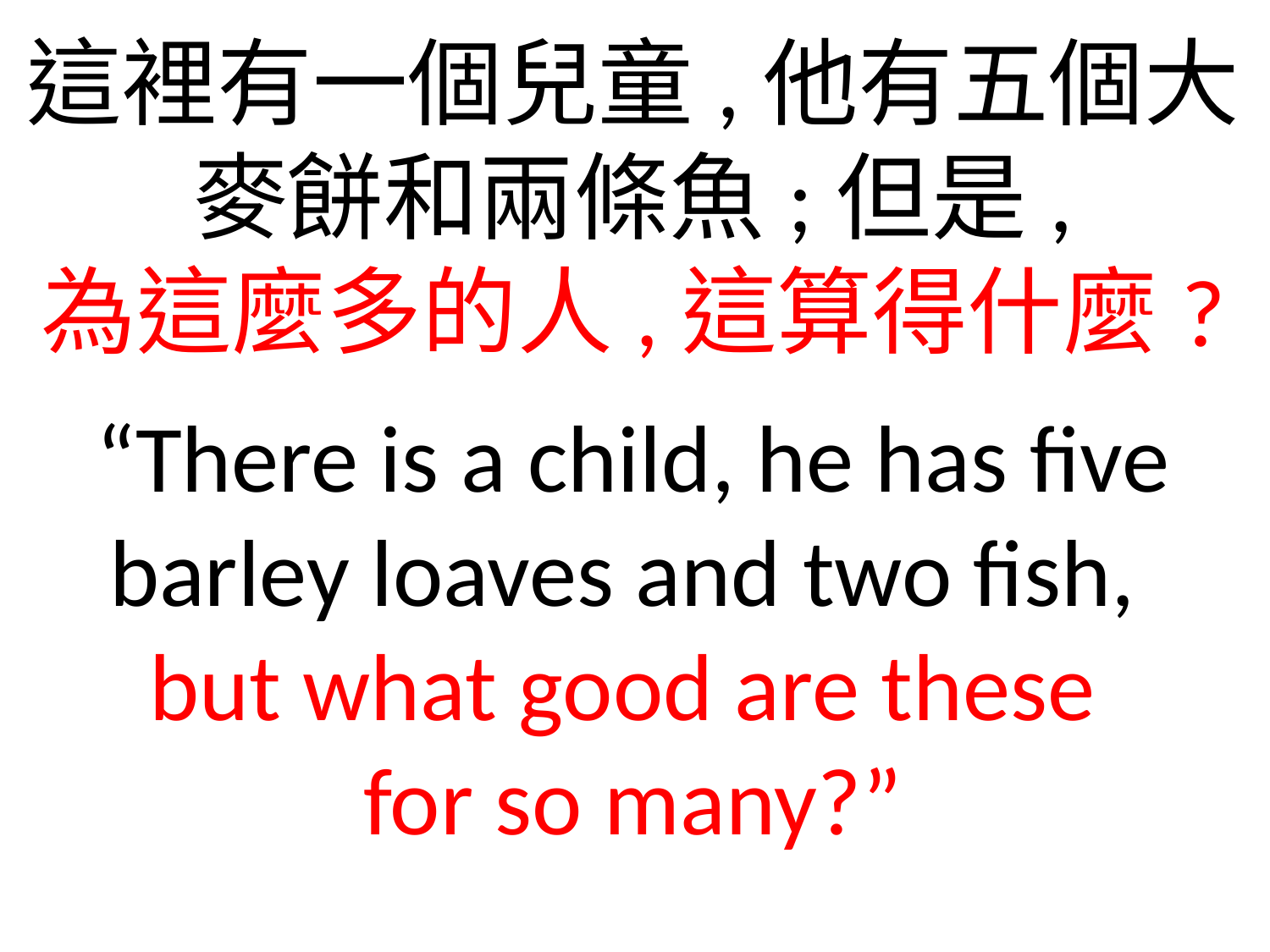

這裡有一個兒童,他有五個大麥餅和兩條魚;但是,
為這麼多的人,這算得什麼?
“There is a child, he has five barley loaves and two fish,
but what good are these
for so many?”